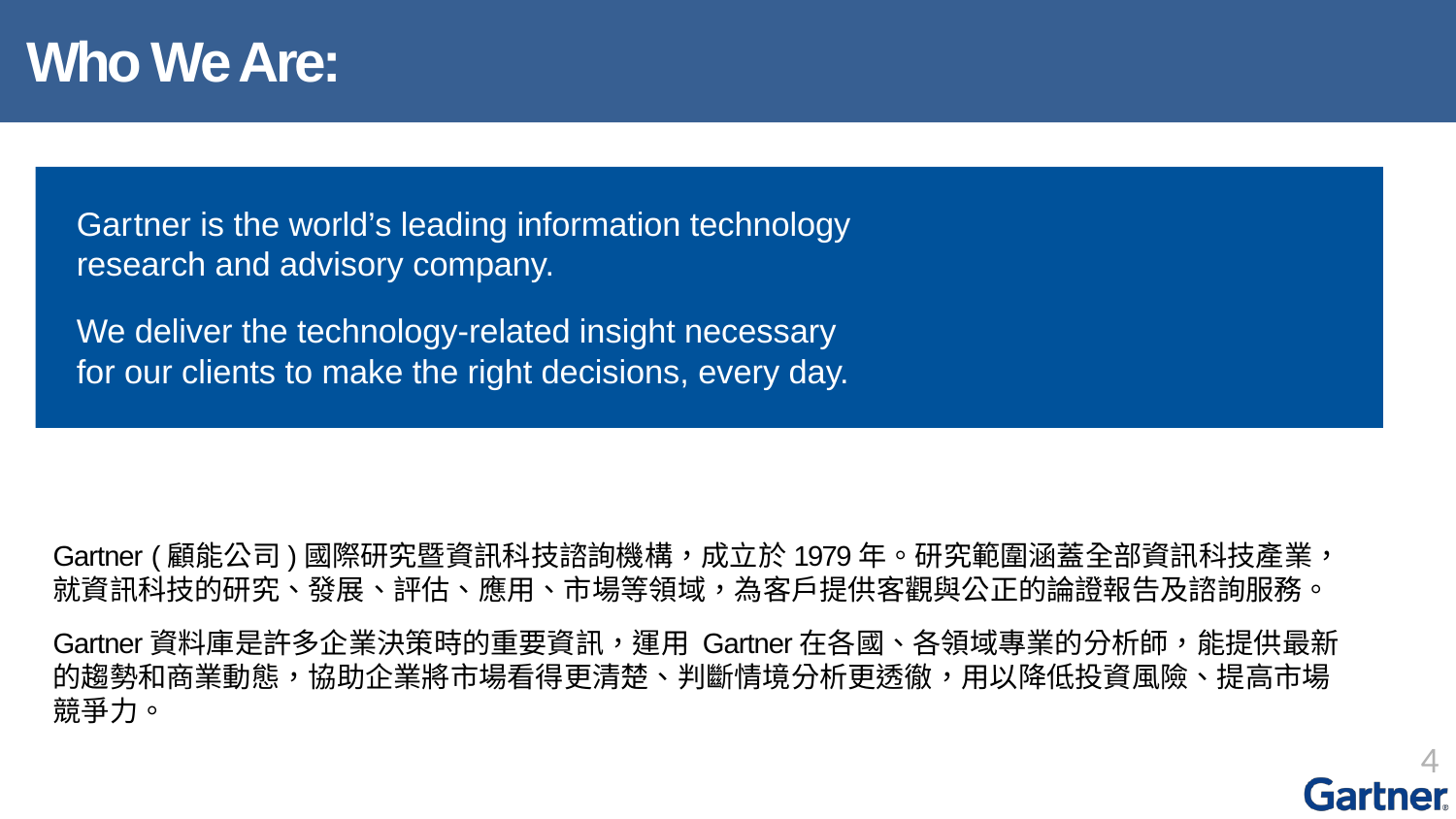

# Who we are
Who We Are:

Gartner is the world’s leading information technology
research and advisory company.
We deliver the technology-related insight necessary
for our clients to make the right decisions, every day.
Gartner (顧能公司)國際研究暨資訊科技諮詢機構，成立於1979年。研究範圍涵蓋全部資訊科技產業，就資訊科技的研究、發展、評估、應用、市場等領域，為客戶提供客觀與公正的論證報告及諮詢服務。
Gartner資料庫是許多企業決策時的重要資訊，運用 Gartner在各國、各領域專業的分析師，能提供最新的趨勢和商業動態，協助企業將市場看得更清楚、判斷情境分析更透徹，用以降低投資風險、提高市場競爭力。
4